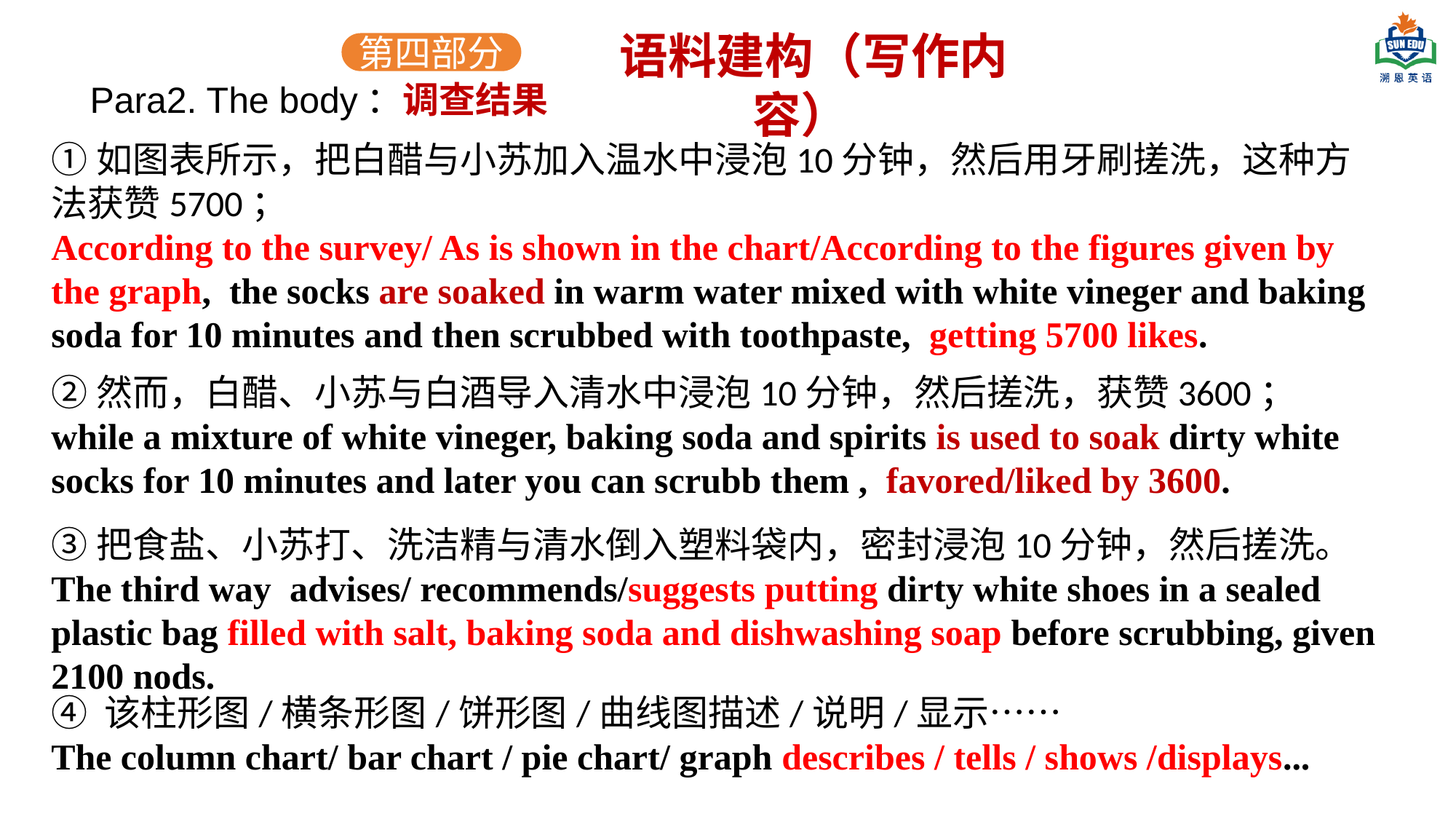

语料建构（写作内容）
第四部分
Para2. The body：调查结果
①如图表所示，把白醋与小苏加入温水中浸泡10分钟，然后用牙刷搓洗，这种方法获赞5700；
According to the survey/ As is shown in the chart/According to the figures given by the graph,  the socks are soaked in warm water mixed with white vineger and baking soda for 10 minutes and then scrubbed with toothpaste,  getting 5700 likes.

②然而，白醋、小苏与白酒导入清水中浸泡10分钟，然后搓洗，获赞3600；
while a mixture of white vineger, baking soda and spirits is used to soak dirty white socks for 10 minutes and later you can scrubb them ,  favored/liked by 3600.

③把食盐、小苏打、洗洁精与清水倒入塑料袋内，密封浸泡10分钟，然后搓洗。
The third way  advises/ recommends/suggests putting dirty white shoes in a sealed plastic bag filled with salt, baking soda and dishwashing soap before scrubbing, given 2100 nods.

④ 该柱形图/横条形图/饼形图/曲线图描述/说明/显示……
The column chart/ bar chart / pie chart/ graph describes / tells / shows /displays...